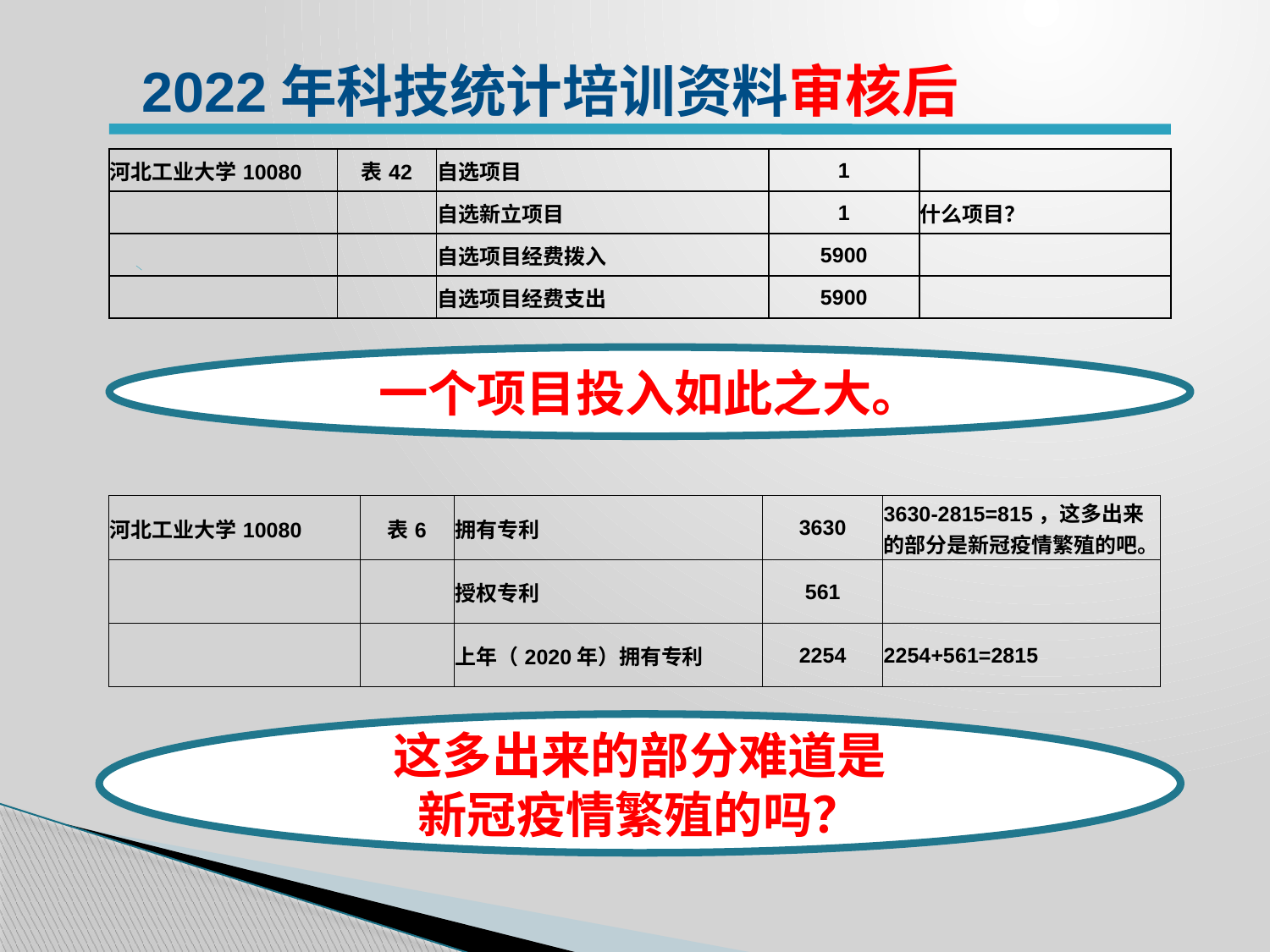

2022年科技统计培训资料审核后
| 河北工业大学10080 | 表42 | 自选项目 | 1 |  |
| --- | --- | --- | --- | --- |
|  |  | 自选新立项目 | 1 | 什么项目？ |
|  |  | 自选项目经费拨入 | 5900 |  |
|  |  | 自选项目经费支出 | 5900 |  |
一个项目投入如此之大。
| 河北工业大学10080 | 表6 | 拥有专利 | 3630 | 3630-2815=815，这多出来的部分是新冠疫情繁殖的吧。 |
| --- | --- | --- | --- | --- |
|  |  | 授权专利 | 561 |  |
|  |  | 上年（2020年）拥有专利 | 2254 | 2254+561=2815 |
这多出来的部分难道是
新冠疫情繁殖的吗？